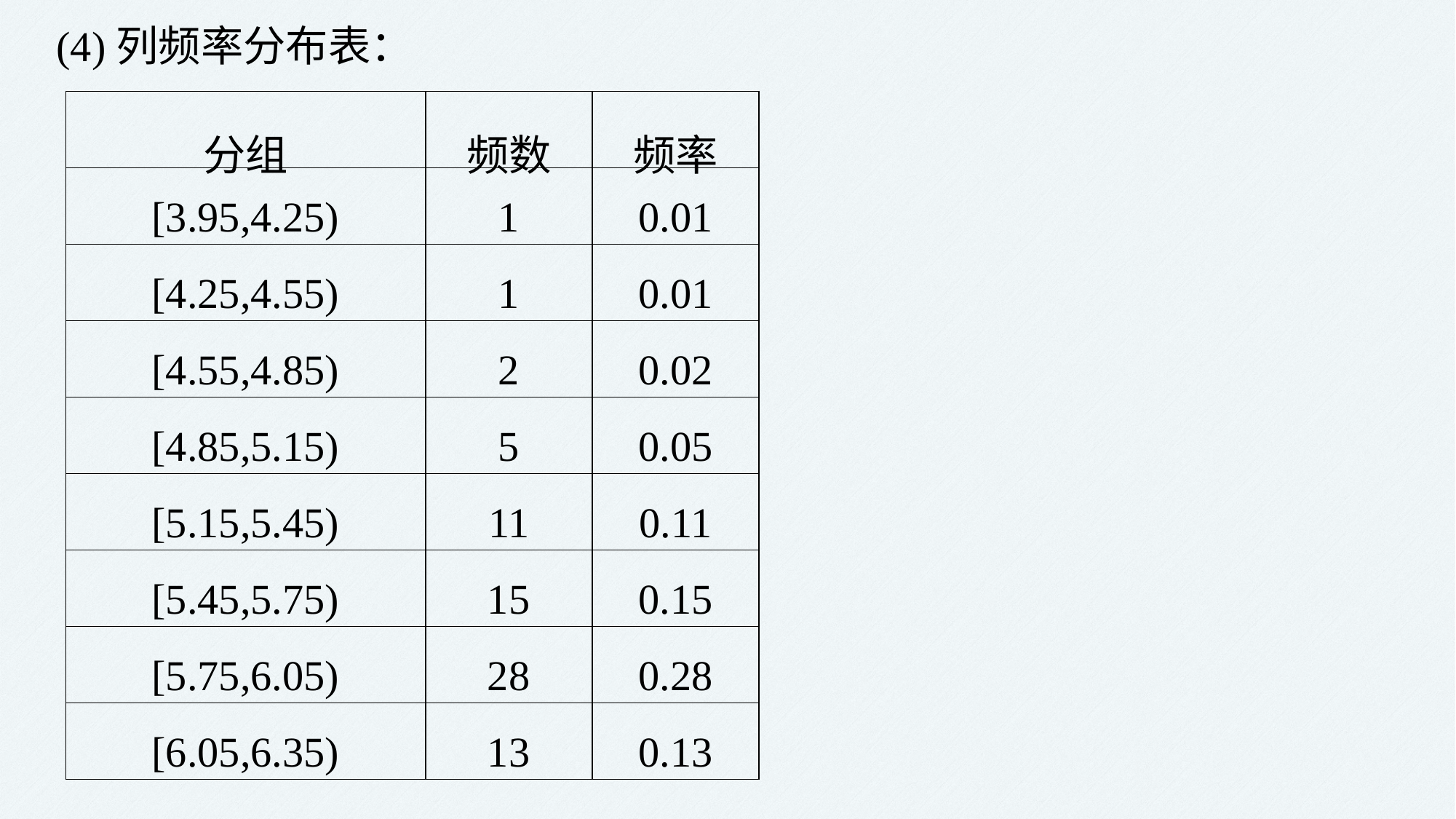

(4)列频率分布表：
| 分组 | 频数 | 频率 |
| --- | --- | --- |
| [3.95,4.25) | 1 | 0.01 |
| [4.25,4.55) | 1 | 0.01 |
| [4.55,4.85) | 2 | 0.02 |
| [4.85,5.15) | 5 | 0.05 |
| [5.15,5.45) | 11 | 0.11 |
| [5.45,5.75) | 15 | 0.15 |
| [5.75,6.05) | 28 | 0.28 |
| [6.05,6.35) | 13 | 0.13 |